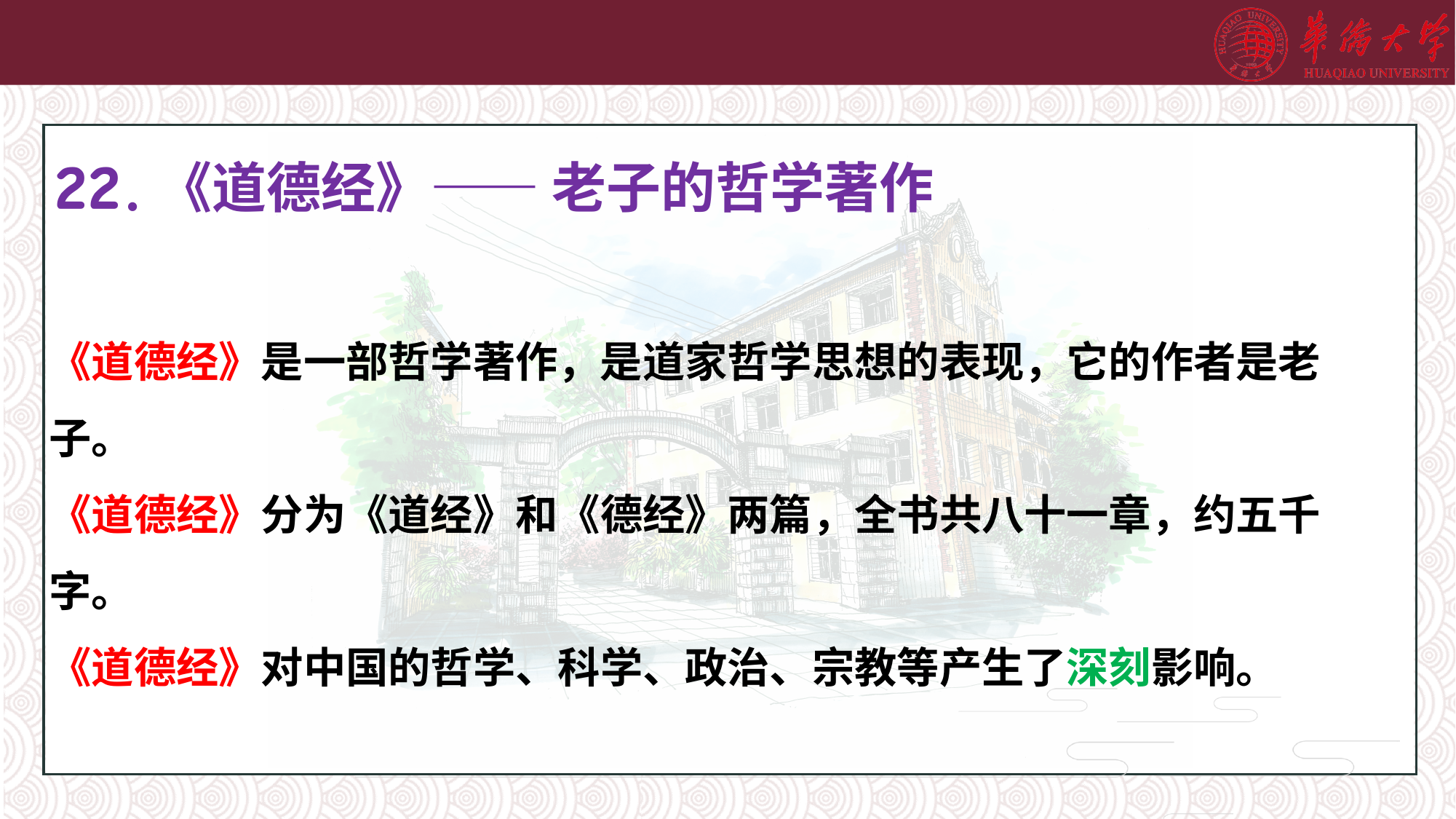

# 22.《道德经》—— 老子的哲学著作
《道德经》是一部哲学著作，是道家哲学思想的表现，它的作者是老子。
《道德经》分为《道经》和《德经》两篇，全书共八十一章，约五千字。
《道德经》对中国的哲学、科学、政治、宗教等产生了深刻影响。